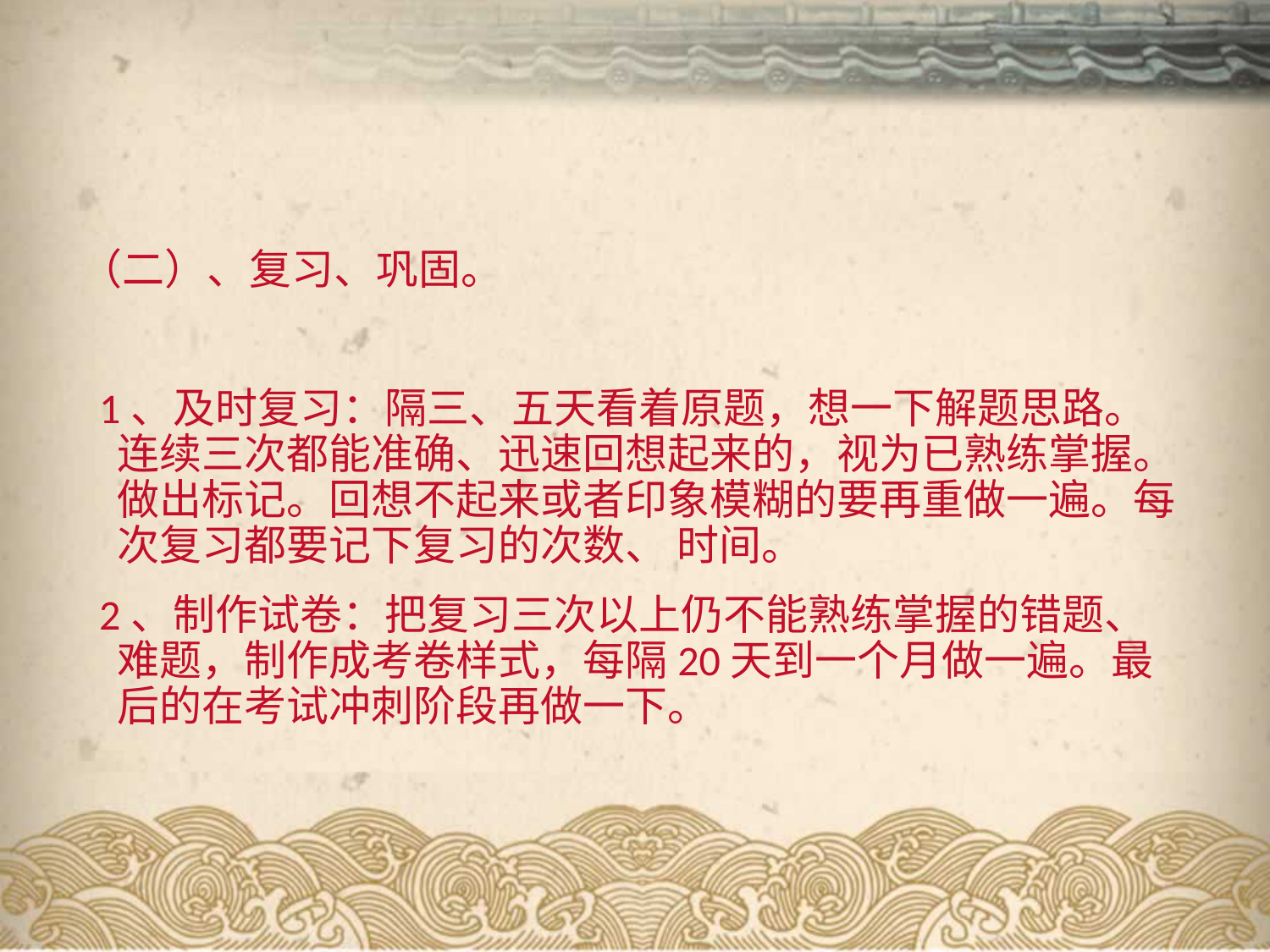

#

（二）、复习、巩固。

  1、及时复习：隔三、五天看着原题，想一下解题思路。连续三次都能准确、迅速回想起来的，视为已熟练掌握。做出标记。回想不起来或者印象模糊的要再重做一遍。每次复习都要记下复习的次数、 时间。
  2、制作试卷：把复习三次以上仍不能熟练掌握的错题、难题，制作成考卷样式，每隔20天到一个月做一遍。最后的在考试冲刺阶段再做一下。